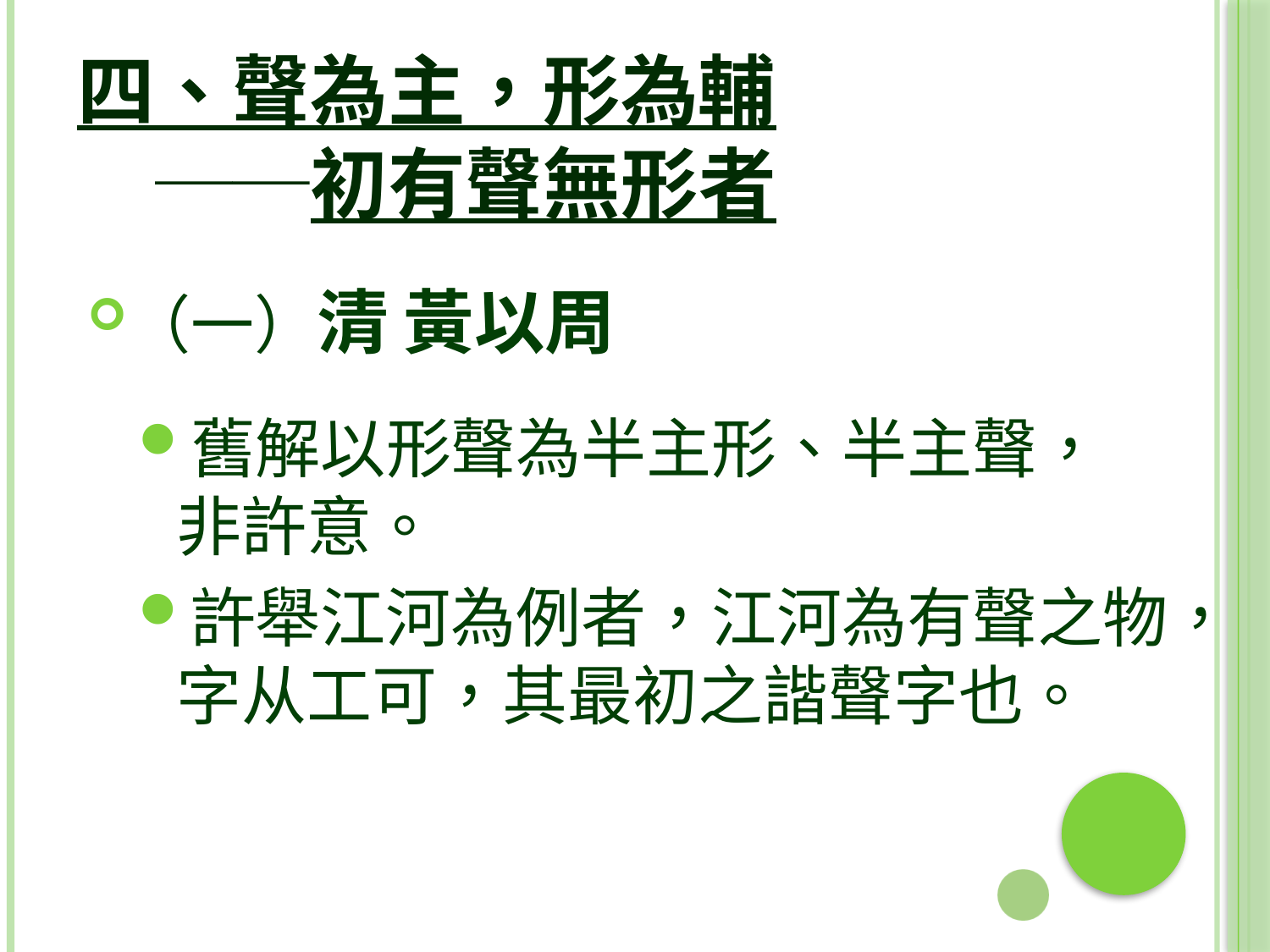

# 四、聲為主，形為輔 　──初有聲無形者
（一）清 黃以周

舊解以形聲為半主形、半主聲，　非許意。
許舉江河為例者，江河為有聲之物，字从工可，其最初之諧聲字也。